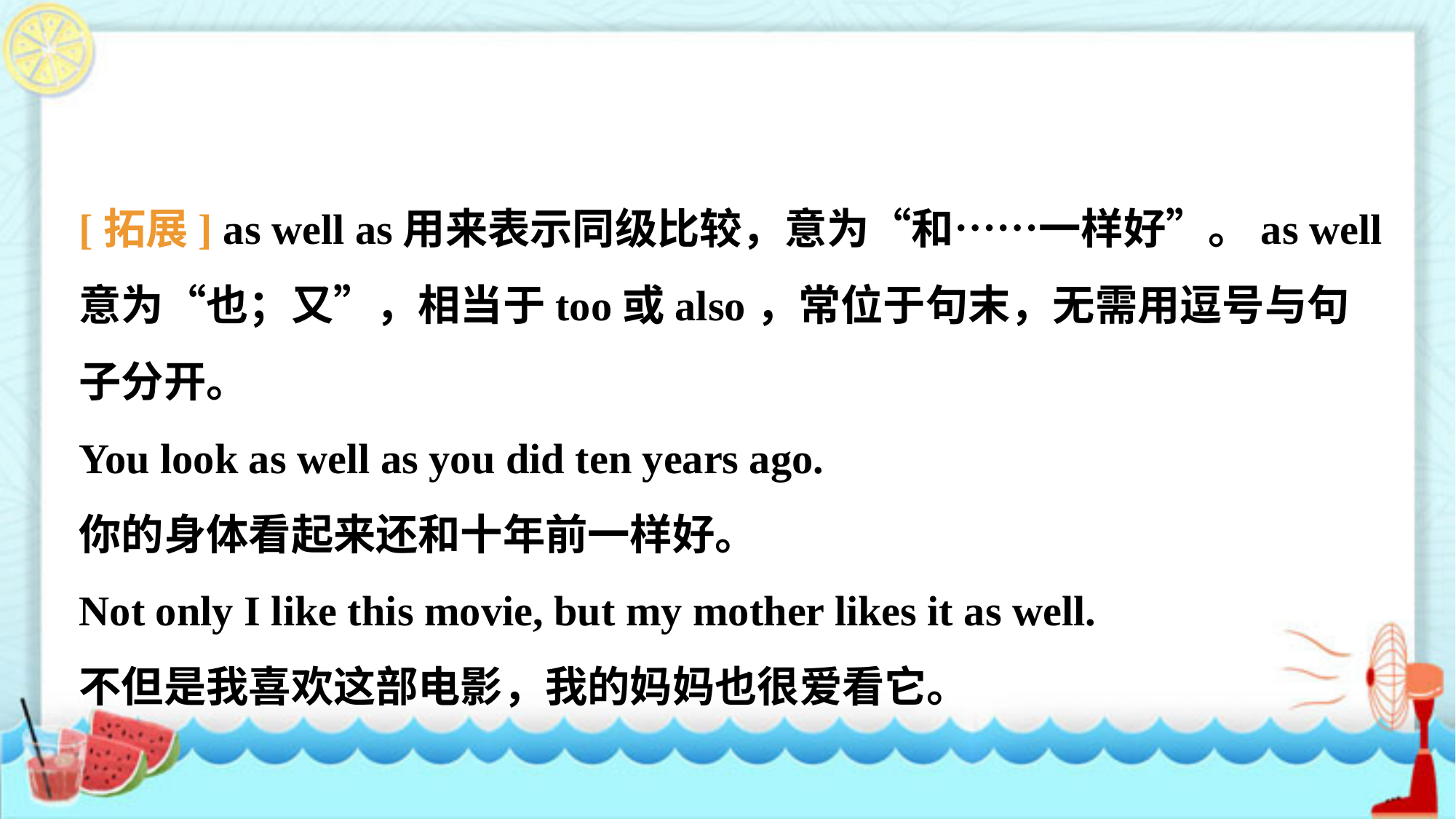

[拓展] as well as用来表示同级比较，意为“和……一样好”。as well意为“也；又”，相当于too或also，常位于句末，无需用逗号与句子分开。
You look as well as you did ten years ago.
你的身体看起来还和十年前一样好。
Not only I like this movie, but my mother likes it as well.
不但是我喜欢这部电影，我的妈妈也很爱看它。